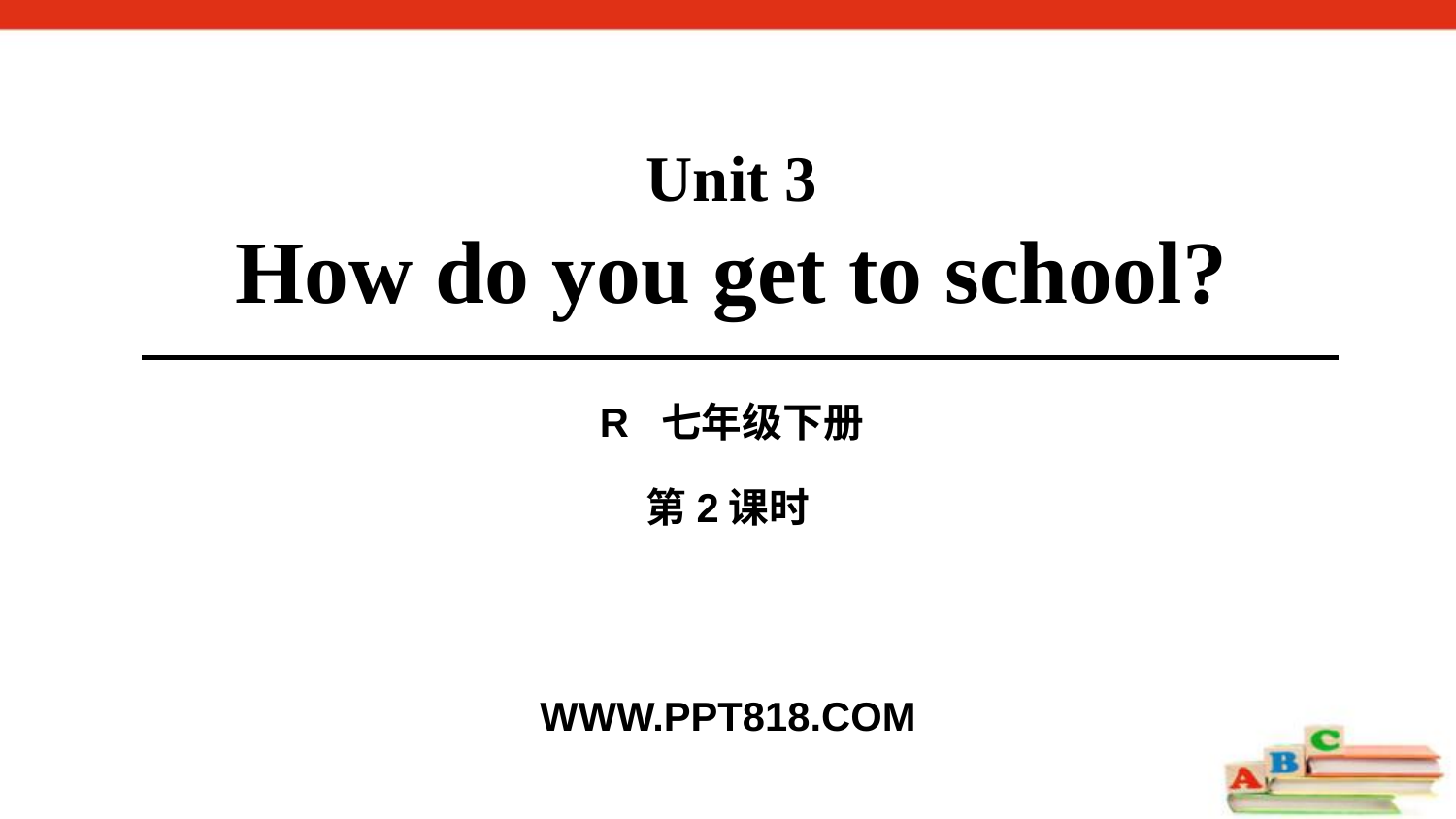

Unit 3
How do you get to school?
R  七年级下册
第2课时
WWW.PPT818.COM